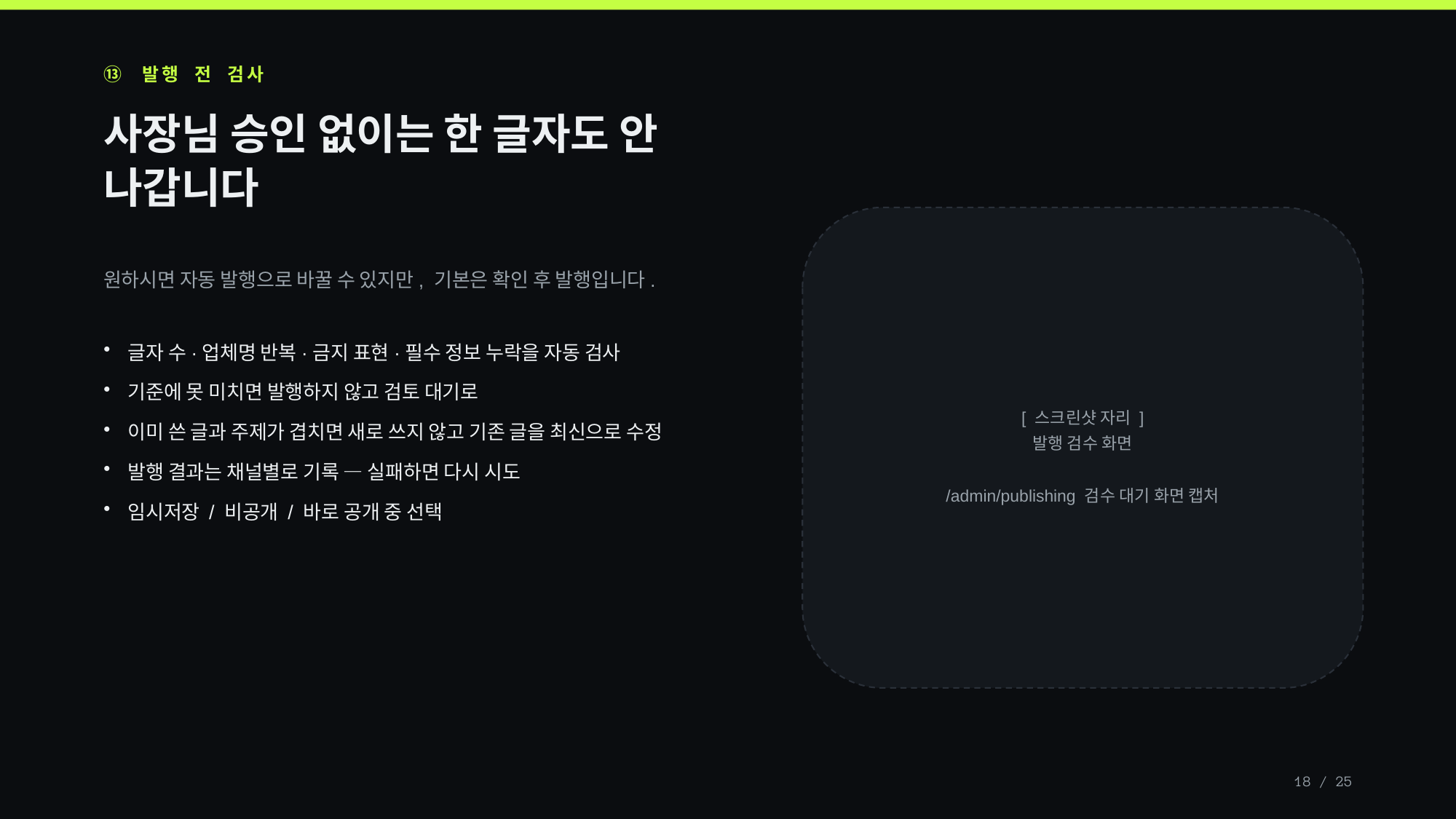

⑬ 발행 전 검사
사장님 승인 없이는 한 글자도 안 나갑니다

원하시면 자동 발행으로 바꿀 수 있지만, 기본은 확인 후 발행입니다.
글자 수·업체명 반복·금지 표현·필수 정보 누락을 자동 검사
기준에 못 미치면 발행하지 않고 검토 대기로
이미 쓴 글과 주제가 겹치면 새로 쓰지 않고 기존 글을 최신으로 수정
발행 결과는 채널별로 기록 — 실패하면 다시 시도
임시저장 / 비공개 / 바로 공개 중 선택
[ 스크린샷 자리 ]
발행 검수 화면

/admin/publishing 검수 대기 화면 캡처
18 / 25